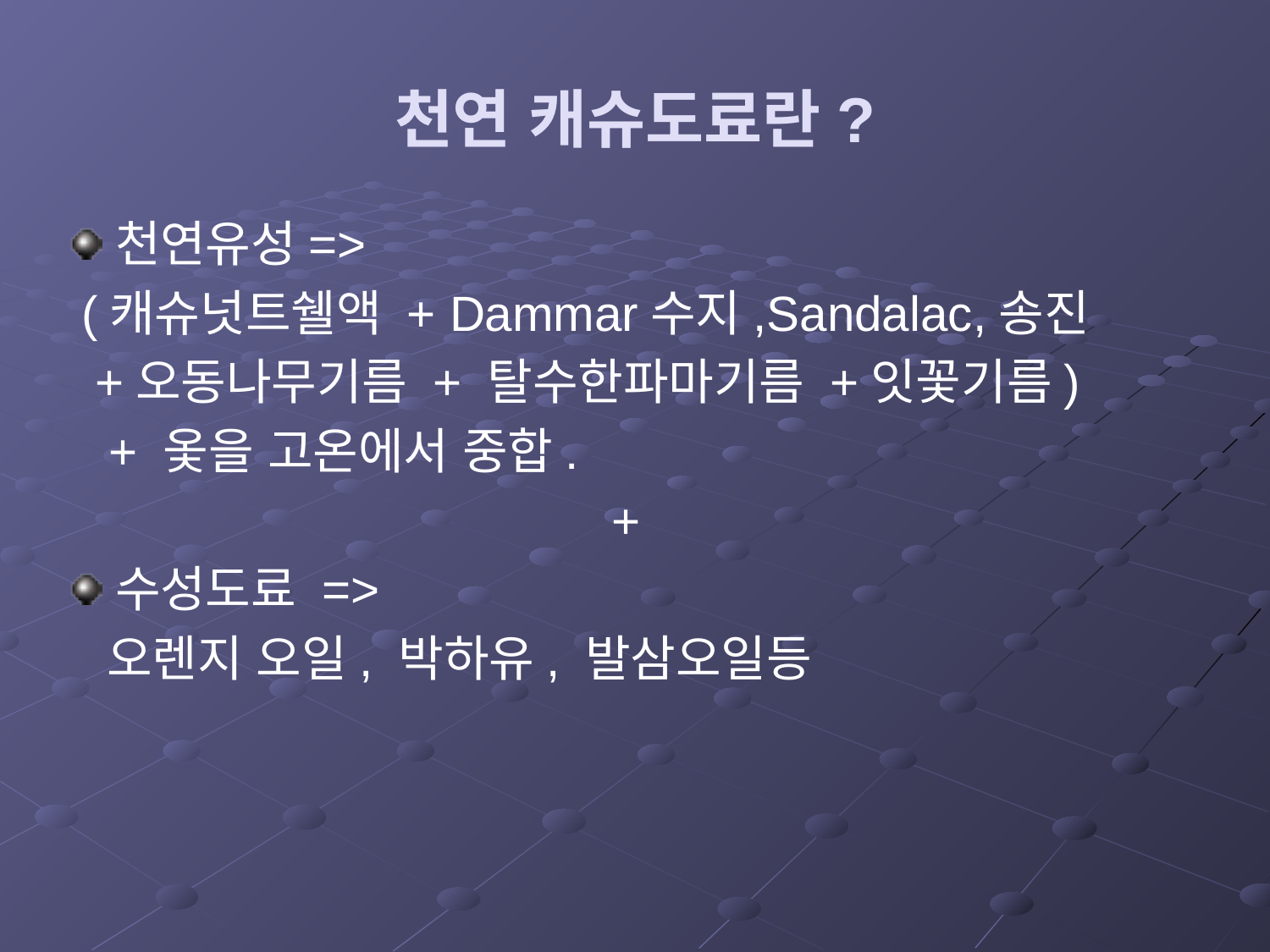

# 천연 캐슈도료란?
천연유성=>
 (캐슈넛트쉘액 + Dammar수지,Sandalac,송진
  +오동나무기름 + 탈수한파마기름 +잇꽃기름)
   + 옻을 고온에서 중합.
+
수성도료 =>
  오렌지 오일, 박하유, 발삼오일등